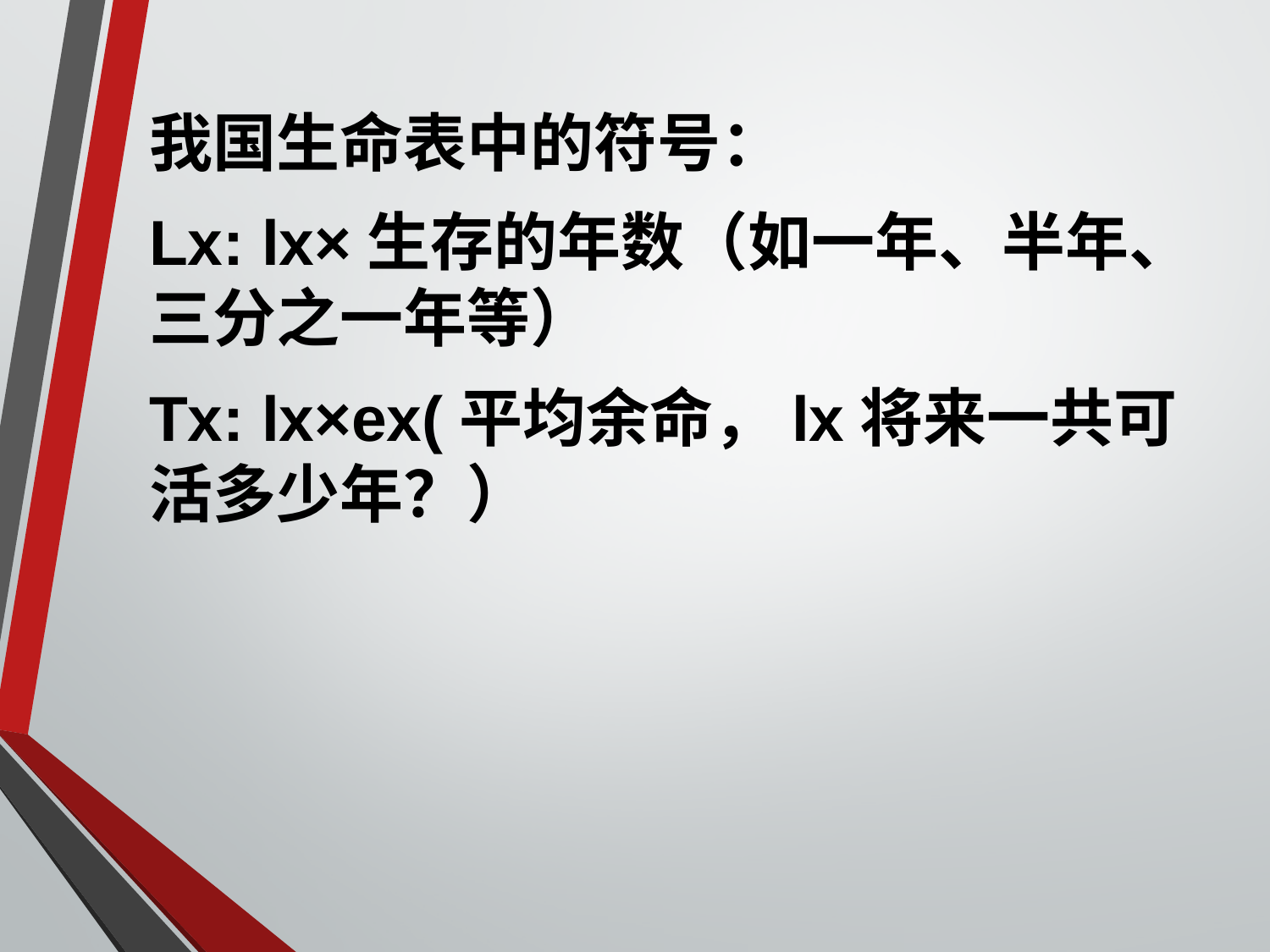

我国生命表中的符号：
Lx: lx×生存的年数（如一年、半年、三分之一年等）
Tx: lx×ex(平均余命，lx将来一共可活多少年？）